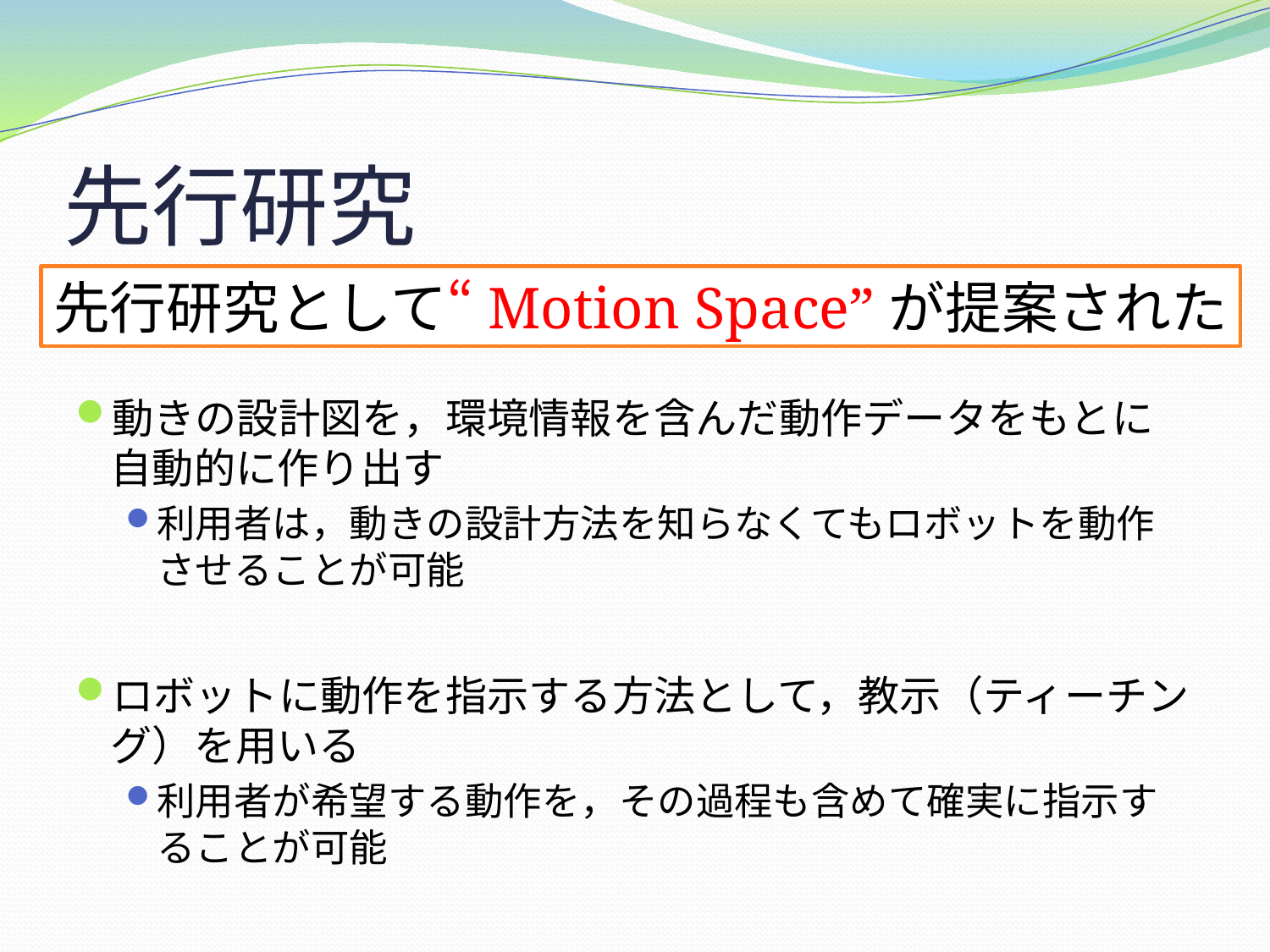

# 先行研究
先行研究として“Motion Space”が提案された

動きの設計図を，環境情報を含んだ動作データをもとに自動的に作り出す
利用者は，動きの設計方法を知らなくてもロボットを動作させることが可能

ロボットに動作を指示する方法として，教示（ティーチング）を用いる
利用者が希望する動作を，その過程も含めて確実に指示することが可能